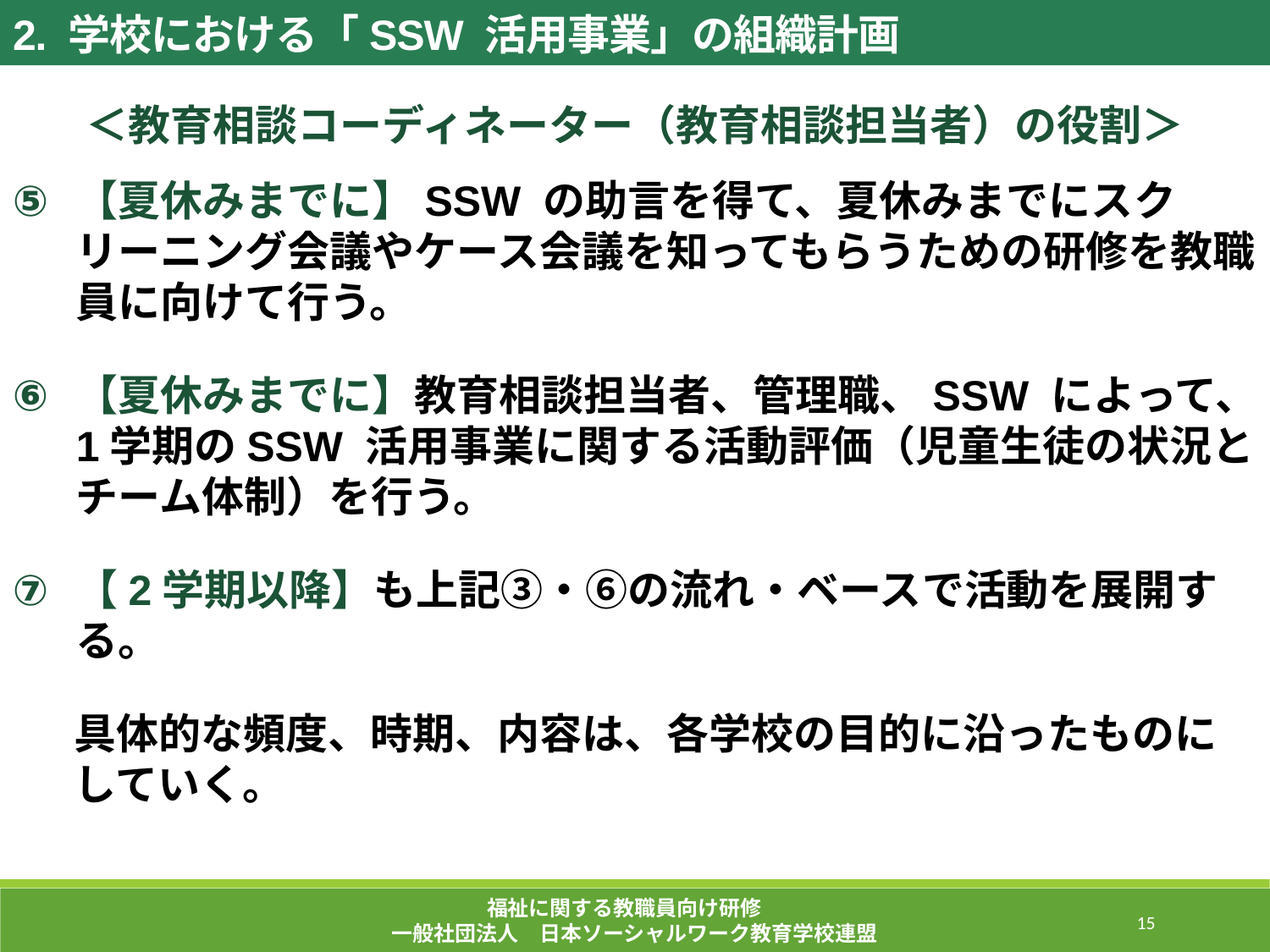

2. 学校における「SSW 活用事業」の組織計画
＜教育相談コーディネーター（教育相談担当者）の役割＞
【夏休みまでに】SSW の助言を得て、夏休みまでにスクリーニング会議やケース会議を知ってもらうための研修を教職員に向けて行う。
【夏休みまでに】教育相談担当者、管理職、SSW によって、1学期のSSW 活用事業に関する活動評価（児童生徒の状況とチーム体制）を行う。
【2学期以降】も上記③・⑥の流れ・ベースで活動を展開する。
具体的な頻度、時期、内容は、各学校の目的に沿ったものにしていく。
福祉に関する教職員向け研修
一般社団法人　日本ソーシャルワーク教育学校連盟
15